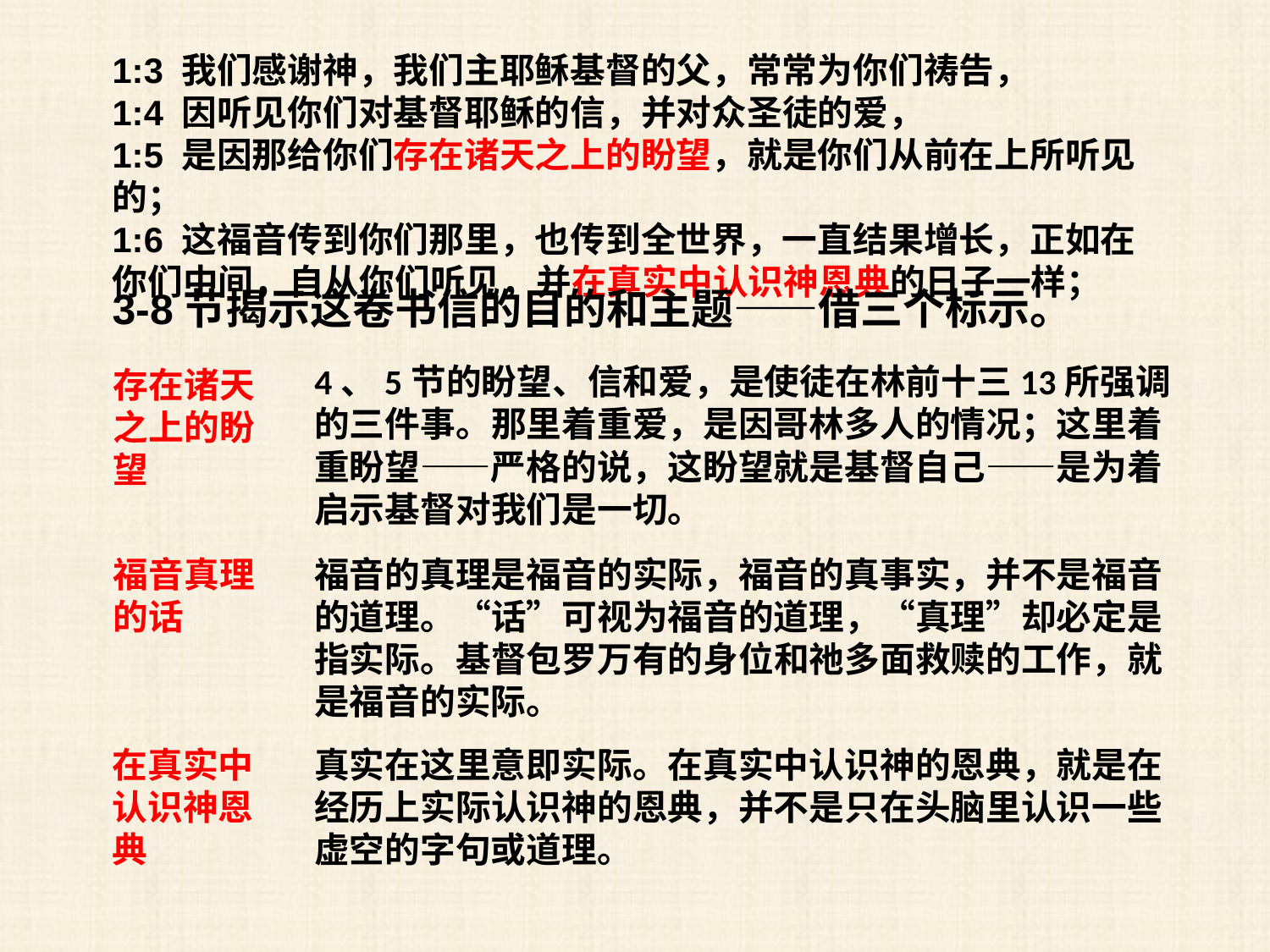

1:3 我们感谢神，我们主耶稣基督的父，常常为你们祷告，
1:4 因听见你们对基督耶稣的信，并对众圣徒的爱，
1:5 是因那给你们存在诸天之上的盼望，就是你们从前在上所听见的；
1:6 这福音传到你们那里，也传到全世界，一直结果增长，正如在你们中间，自从你们听见，并在真实中认识神恩典的日子一样；
3-8节揭示这卷书信的目的和主题——借三个标示。
4、5节的盼望、信和爱，是使徒在林前十三13所强调的三件事。那里着重爱，是因哥林多人的情况；这里着重盼望——严格的说，这盼望就是基督自己——是为着启示基督对我们是一切。
存在诸天之上的盼望
福音真理的话
福音的真理是福音的实际，福音的真事实，并不是福音的道理。“话”可视为福音的道理，“真理”却必定是指实际。基督包罗万有的身位和祂多面救赎的工作，就是福音的实际。
在真实中认识神恩典
真实在这里意即实际。在真实中认识神的恩典，就是在经历上实际认识神的恩典，并不是只在头脑里认识一些虚空的字句或道理。